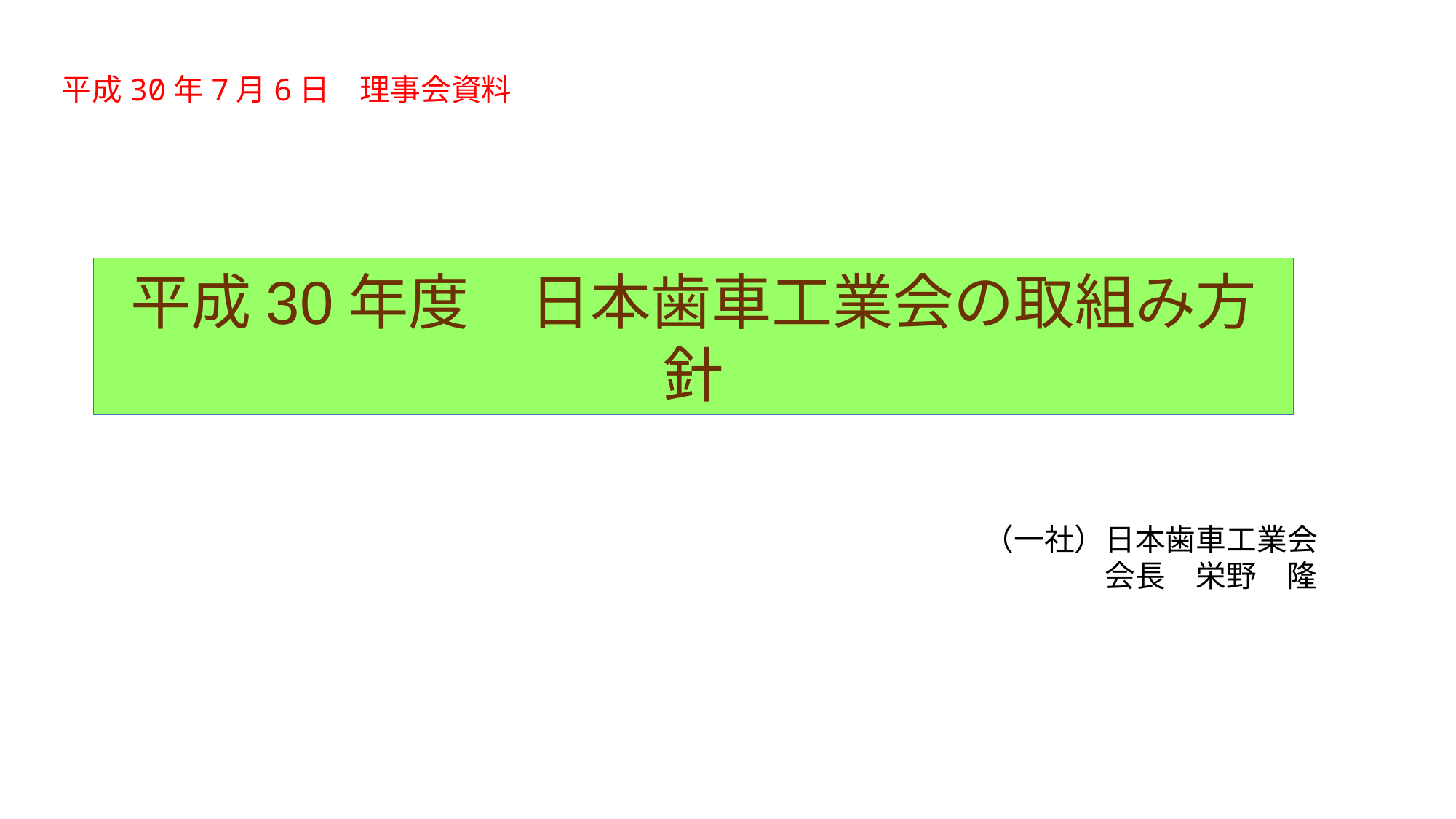

平成30年7月6日　理事会資料
平成30年度　日本歯車工業会の取組み方針
（一社）日本歯車工業会
会長　栄野　隆